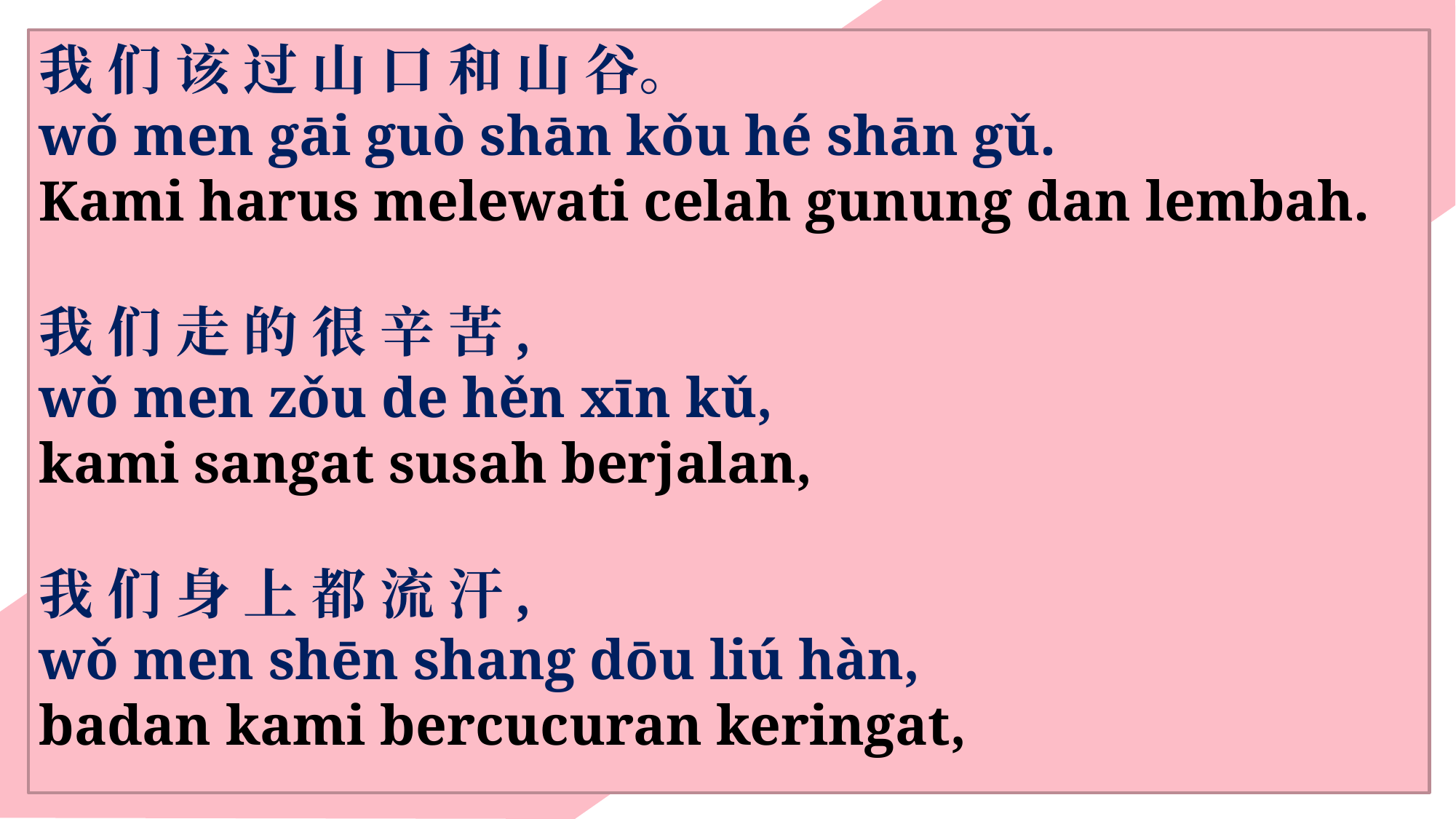

我 们 该 过 山 口 和 山 谷。
wǒ men gāi guò shān kǒu hé shān gǔ.
Kami harus melewati celah gunung dan lembah.

我 们 走 的 很 辛 苦,
wǒ men zǒu de hěn xīn kǔ,
kami sangat susah berjalan,

我 们 身 上 都 流 汗,
wǒ men shēn shang dōu liú hàn,
badan kami bercucuran keringat,